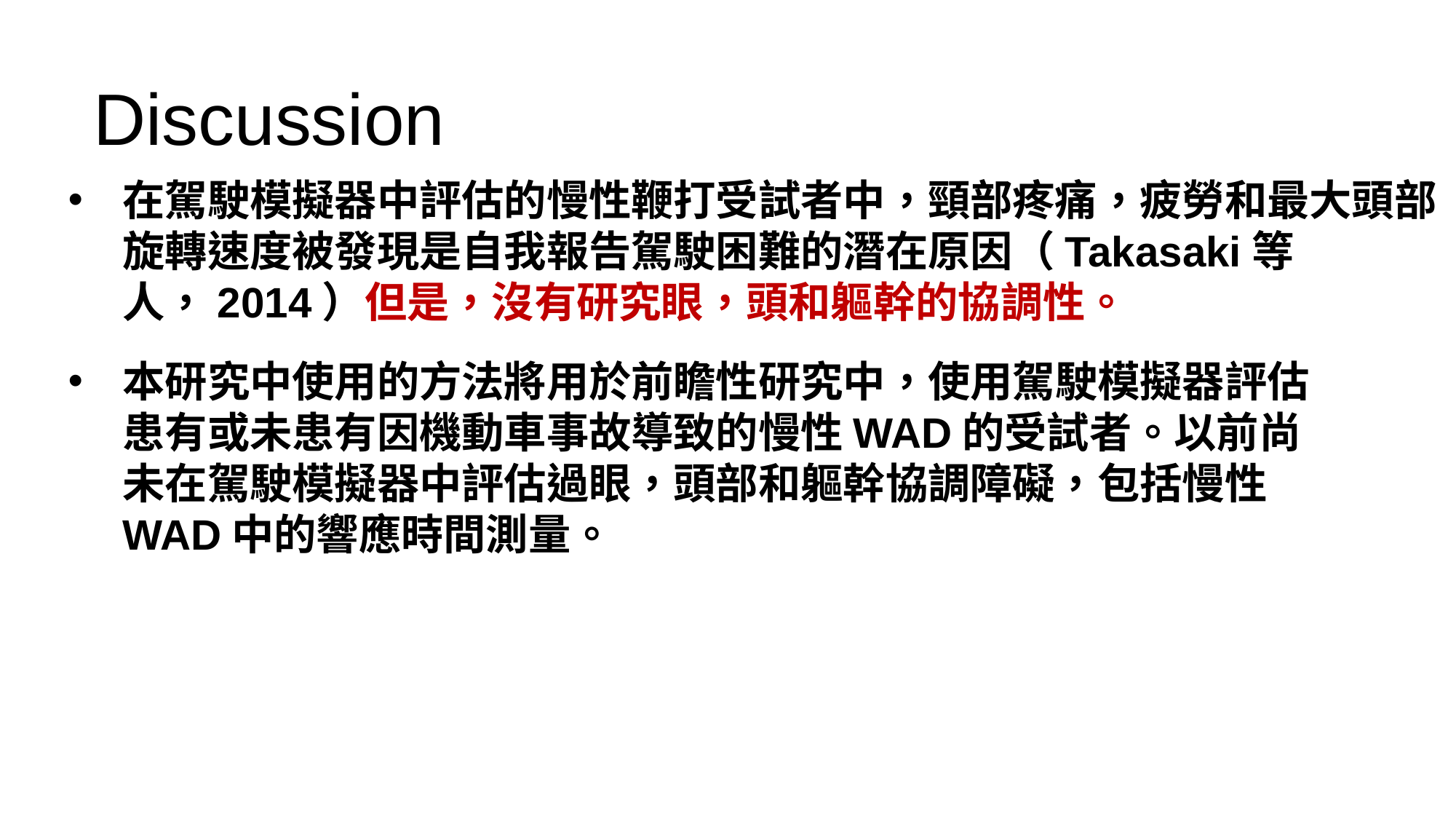

Discussion
在駕駛模擬器中評估的慢性鞭打受試者中，頸部疼痛，疲勞和最大頭部旋轉速度被發現是自我報告駕駛困難的潛在原因（Takasaki等人，2014）但是，沒有研究眼，頭和軀幹的協調性。
本研究中使用的方法將用於前瞻性研究中，使用駕駛模擬器評估患有或未患有因機動車事故導致的慢性WAD的受試者。以前尚未在駕駛模擬器中評估過眼，頭部和軀幹協調障礙，包括慢性WAD中的響應時間測量。